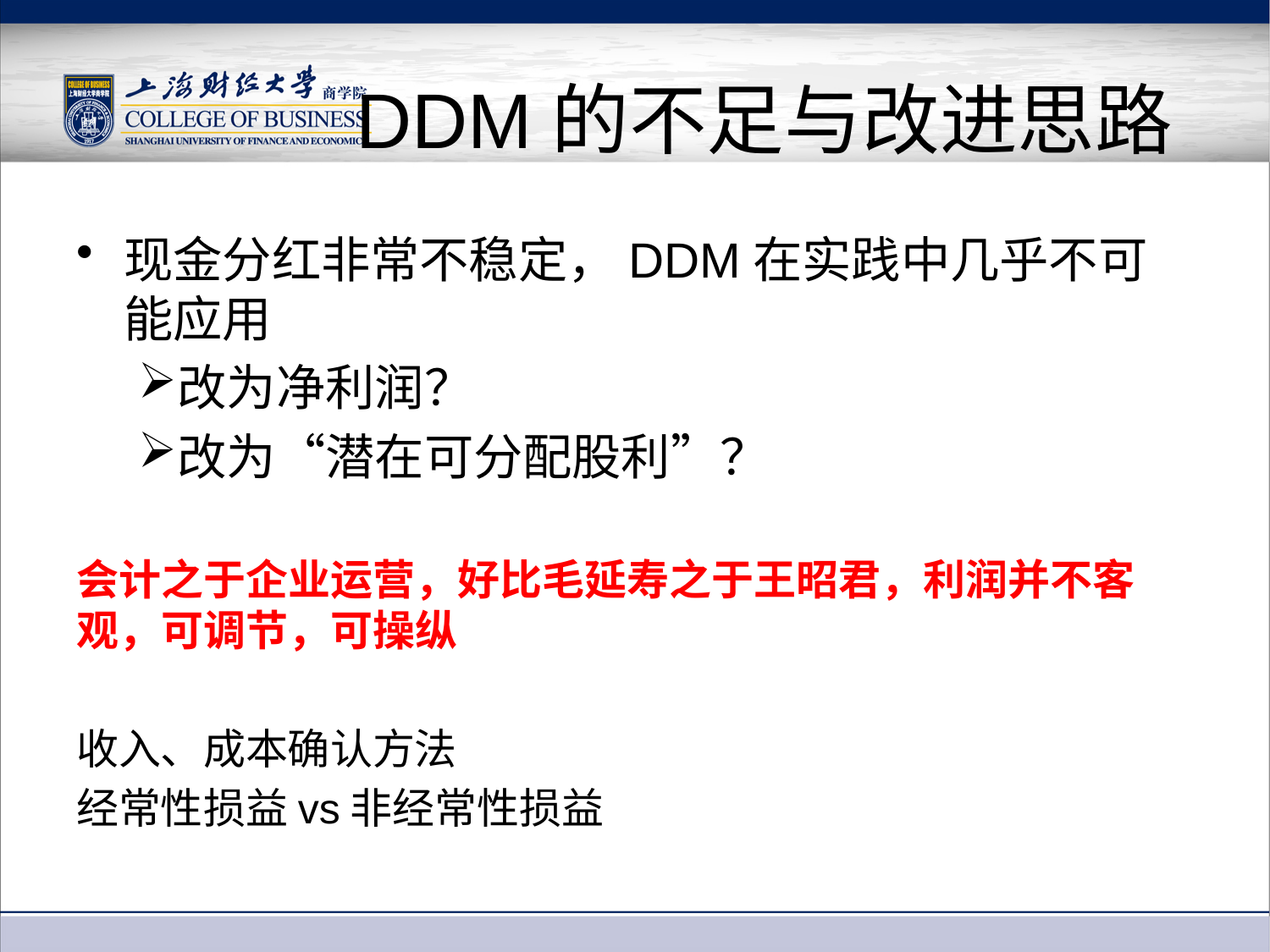

# DDM的不足与改进思路
现金分红非常不稳定，DDM在实践中几乎不可能应用
改为净利润？
改为“潜在可分配股利”？

会计之于企业运营，好比毛延寿之于王昭君，利润并不客观，可调节，可操纵

收入、成本确认方法
经常性损益vs非经常性损益